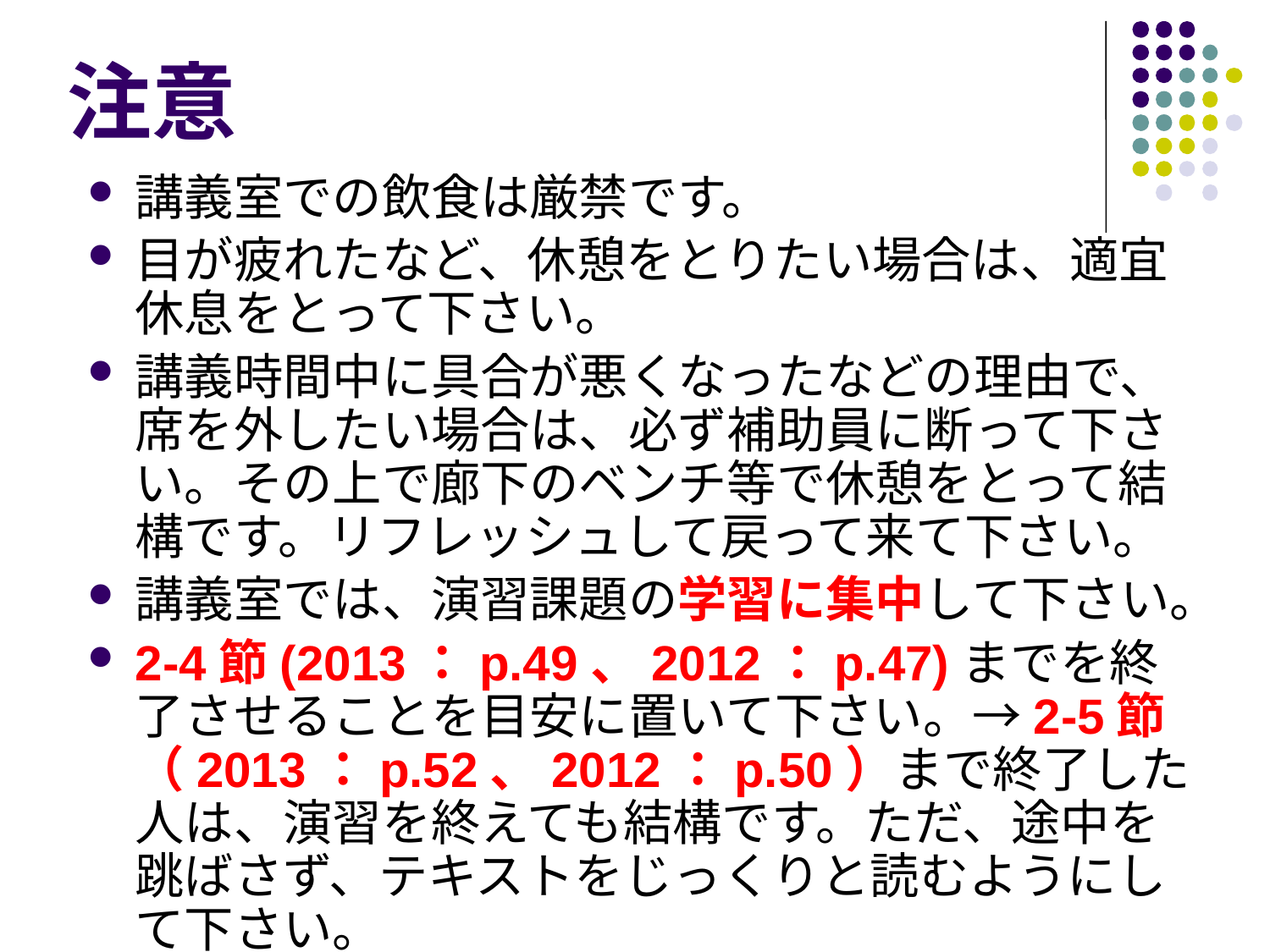

# 注意
講義室での飲食は厳禁です。
目が疲れたなど、休憩をとりたい場合は、適宜休息をとって下さい。
講義時間中に具合が悪くなったなどの理由で、席を外したい場合は、必ず補助員に断って下さい。その上で廊下のベンチ等で休憩をとって結構です。リフレッシュして戻って来て下さい。
講義室では、演習課題の学習に集中して下さい。
2-4節(2013：p.49、2012：p.47)までを終了させることを目安に置いて下さい。→2-5節（2013：p.52、2012：p.50）まで終了した人は、演習を終えても結構です。ただ、途中を跳ばさず、テキストをじっくりと読むようにして下さい。